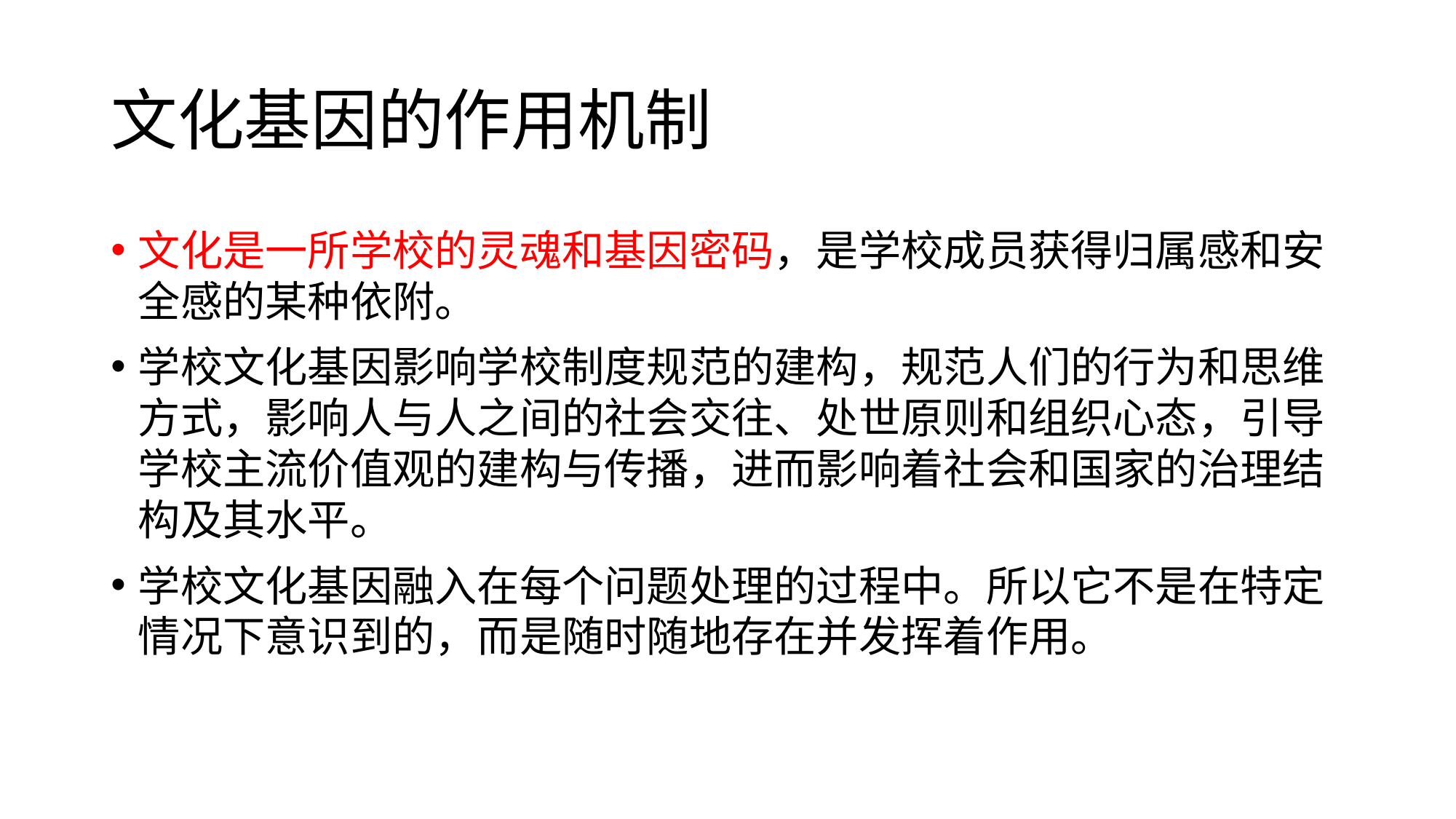

# 文化基因的作用机制
文化是一所学校的灵魂和基因密码，是学校成员获得归属感和安全感的某种依附。
学校文化基因影响学校制度规范的建构，规范人们的行为和思维方式，影响人与人之间的社会交往、处世原则和组织心态，引导学校主流价值观的建构与传播，进而影响着社会和国家的治理结构及其水平。
学校文化基因融入在每个问题处理的过程中。所以它不是在特定情况下意识到的，而是随时随地存在并发挥着作用。